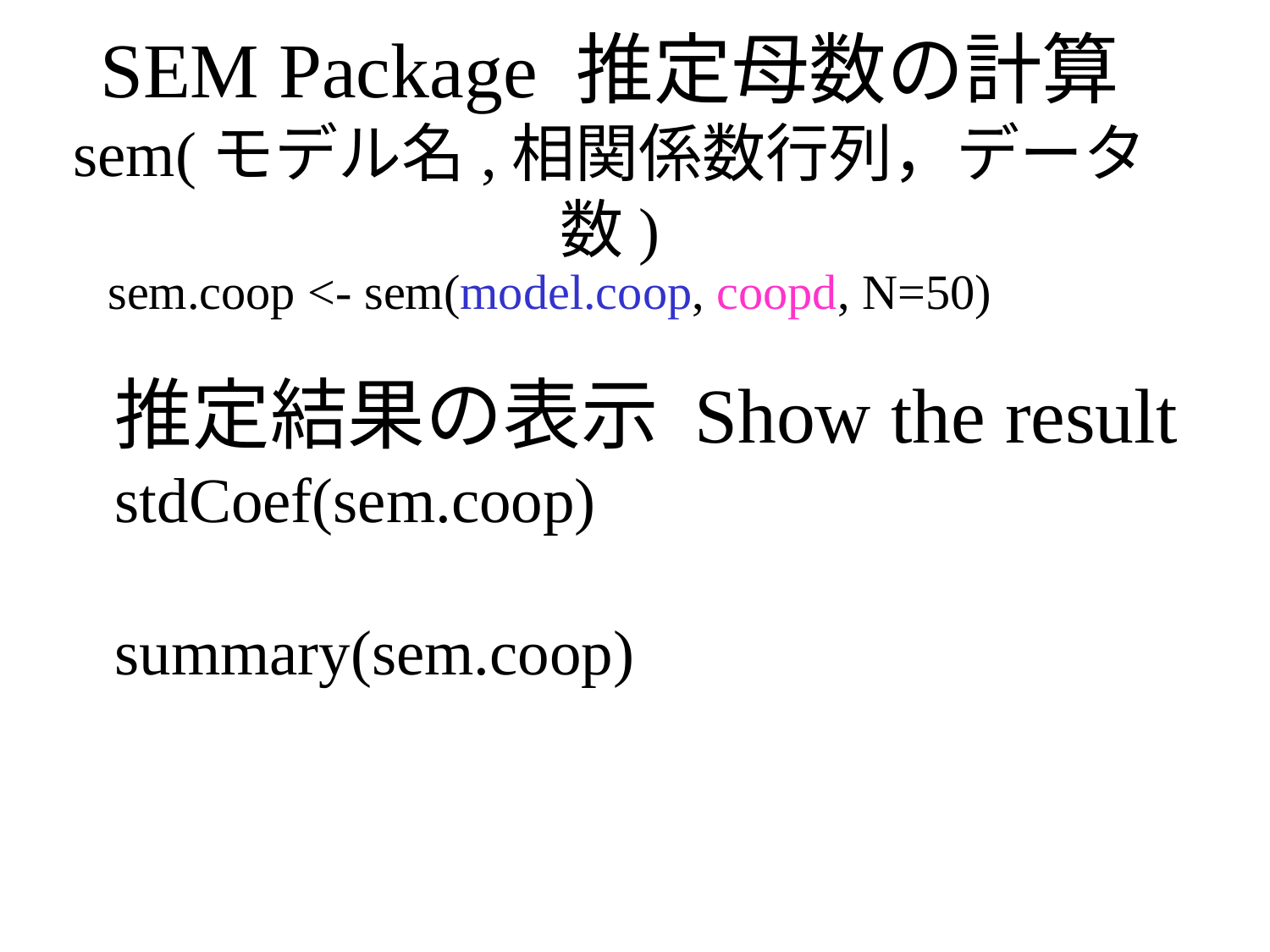

# SEM Package 推定母数の計算 sem(モデル名,相関係数行列，データ数)
sem.coop <- sem(model.coop, coopd, N=50)
推定結果の表示 Show the result
stdCoef(sem.coop)

summary(sem.coop)